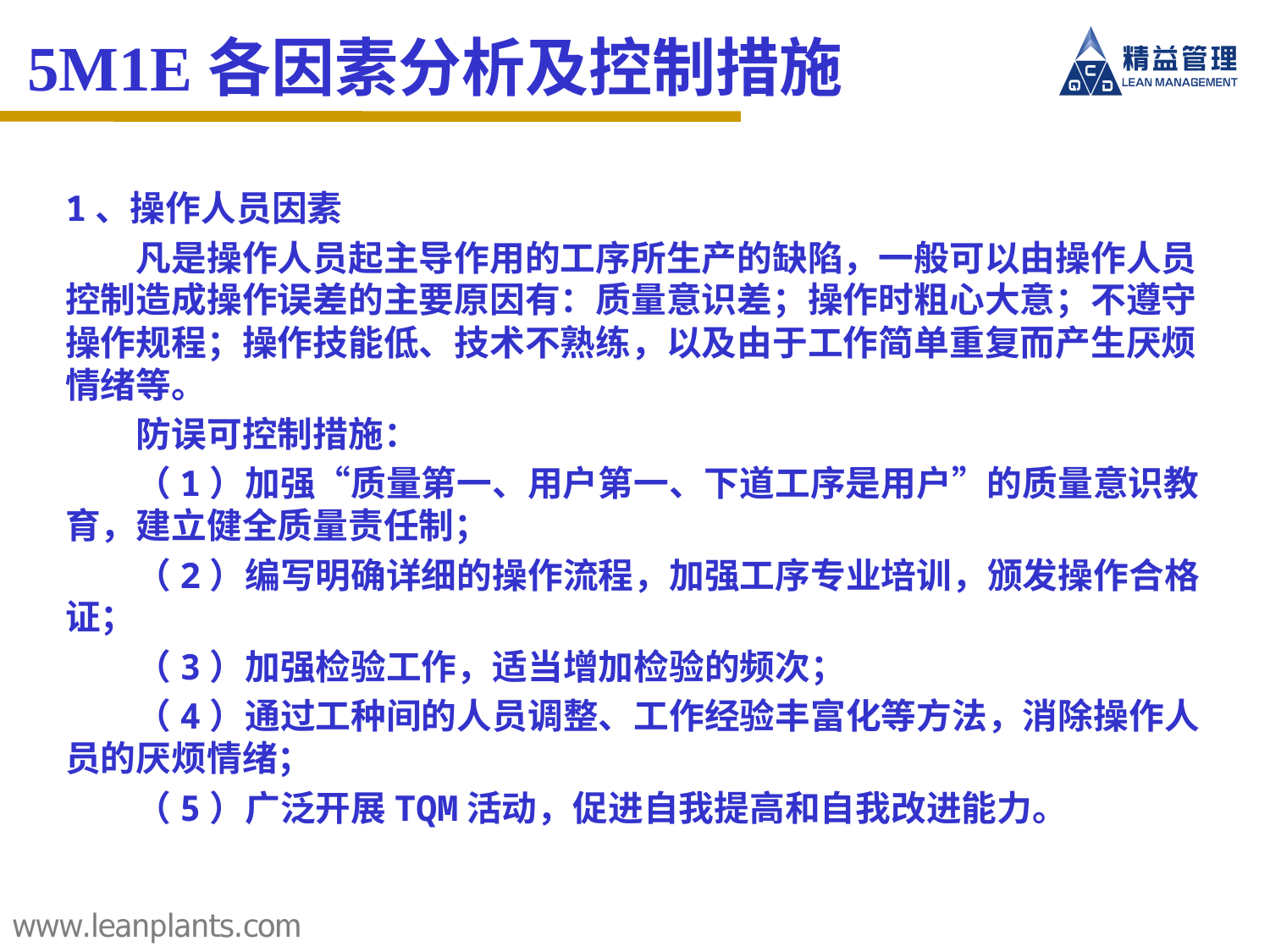

5M1E各因素分析及控制措施
1、操作人员因素
　　凡是操作人员起主导作用的工序所生产的缺陷，一般可以由操作人员控制造成操作误差的主要原因有：质量意识差；操作时粗心大意；不遵守操作规程；操作技能低、技术不熟练，以及由于工作简单重复而产生厌烦情绪等。
　　防误可控制措施：
　　（1）加强“质量第一、用户第一、下道工序是用户”的质量意识教育，建立健全质量责任制；
　　（2）编写明确详细的操作流程，加强工序专业培训，颁发操作合格证；
　　（3）加强检验工作，适当增加检验的频次；
　　（4）通过工种间的人员调整、工作经验丰富化等方法，消除操作人员的厌烦情绪；
　　（5）广泛开展TQM活动，促进自我提高和自我改进能力。